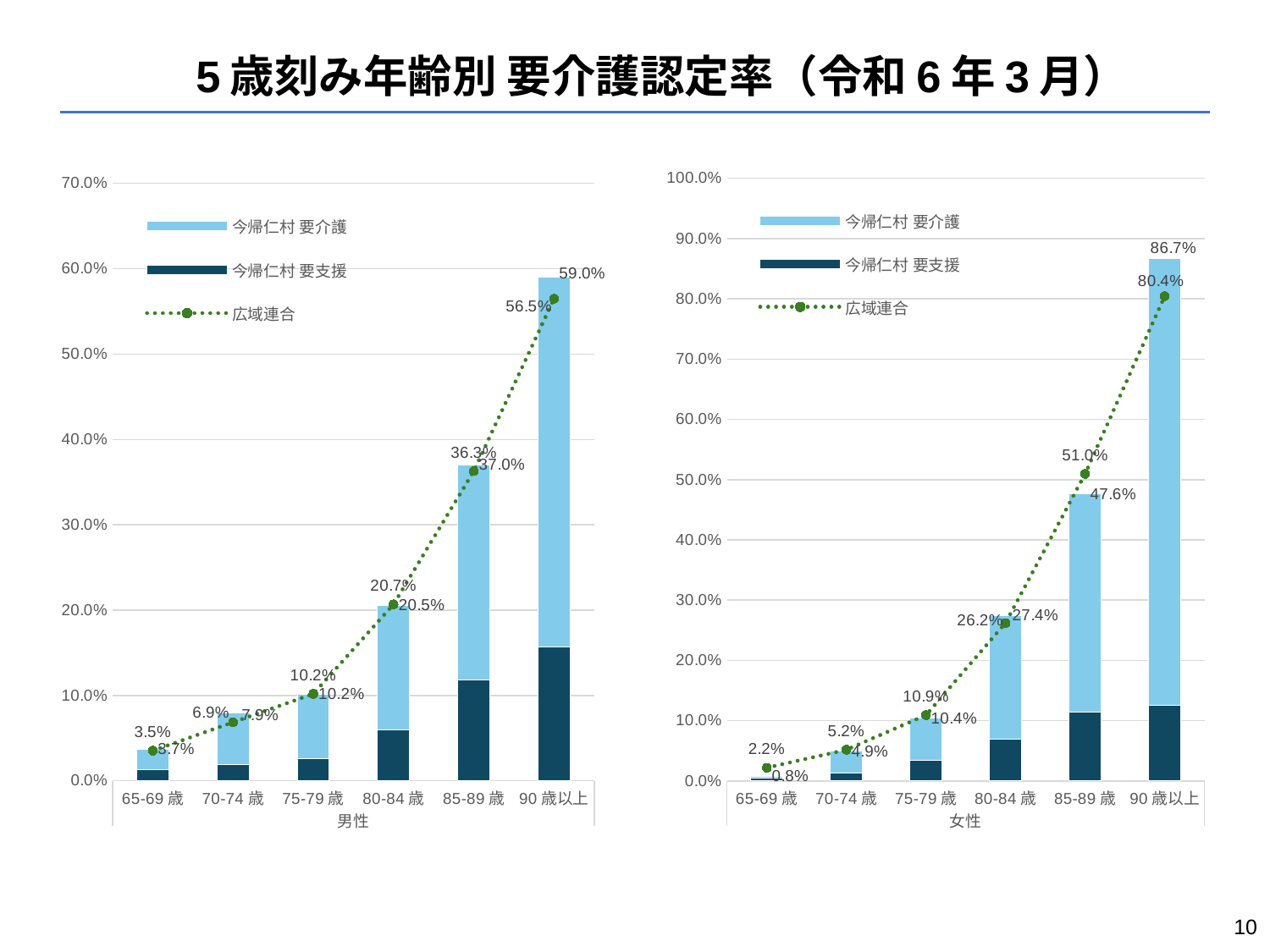

# 5歳刻み年齢別 要介護認定率（令和6年3月）

### Chart

| Category | 今帰仁村 | 今帰仁村 | 今帰仁村 | 広域連合 |
|---|---|---|---|---|
| 65-69歳 | 0.005449591280653951 | 0.0027247956403269754 | 0.008174386920980926 | 0.021986075485525832 |
| 70-74歳 | 0.01366120218579235 | 0.03551912568306011 | 0.04918032786885246 | 0.05176116838487973 |
| 75-79歳 | 0.03463203463203463 | 0.06926406926406926 | 0.1038961038961039 | 0.10929590427979752 |
| 80-84歳 | 0.06989247311827956 | 0.20430107526881722 | 0.27419354838709675 | 0.2620313918796212 |
| 85-89歳 | 0.1144578313253012 | 0.3614457831325301 | 0.4759036144578313 | 0.5095611285266458 |
| 90歳以上 | 0.12547528517110265 | 0.7414448669201521 | 0.8669201520912547 | 0.8044267681134359 |

### Chart

| Category | 今帰仁村 | 今帰仁村 | 今帰仁村 | 広域連合 |
|---|---|---|---|---|
| 65-69歳 | 0.012987012987012988 | 0.023809523809523808 | 0.0367965367965368 | 0.03521422570708485 |
| 70-74歳 | 0.018867924528301886 | 0.06037735849056604 | 0.07924528301886792 | 0.06852670976522626 |
| 75-79歳 | 0.02631578947368421 | 0.07518796992481203 | 0.10150375939849623 | 0.10179789212647242 |
| 80-84歳 | 0.05945945945945946 | 0.14594594594594595 | 0.20540540540540542 | 0.2067151477641962 |
| 85-89歳 | 0.11811023622047244 | 0.25196850393700787 | 0.3700787401574803 | 0.36286522148916117 |
| 90歳以上 | 0.1566265060240964 | 0.43373493975903615 | 0.5903614457831325 | 0.5648148148148148 |
10